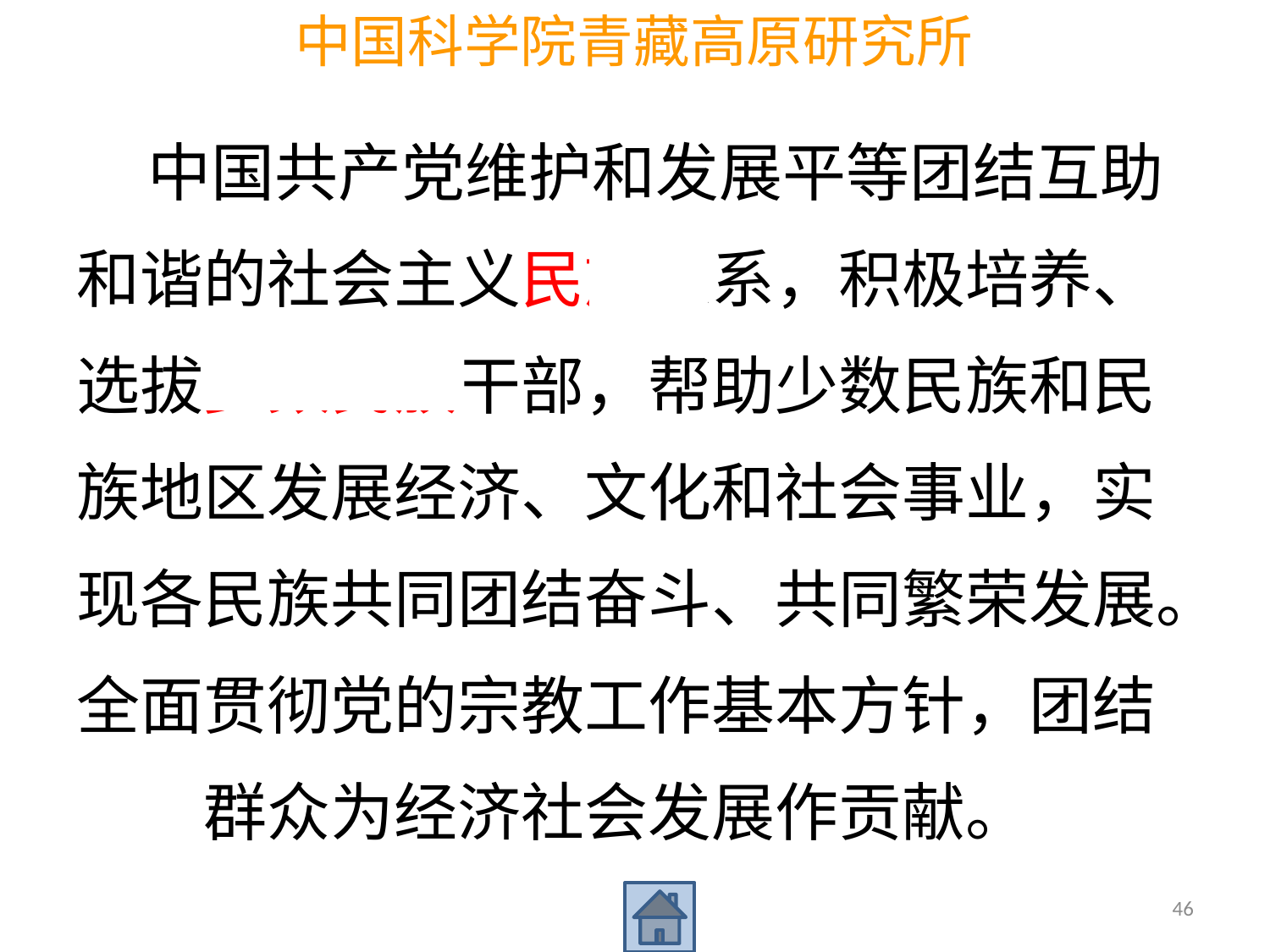

# 中国共产党维护和发展平等团结互助和谐的社会主义民族关系，积极培养、选拔少数民族干部，帮助少数民族和民族地区发展经济、文化和社会事业，实现各民族共同团结奋斗、共同繁荣发展。全面贯彻党的宗教工作基本方针，团结信教群众为经济社会发展作贡献。

46